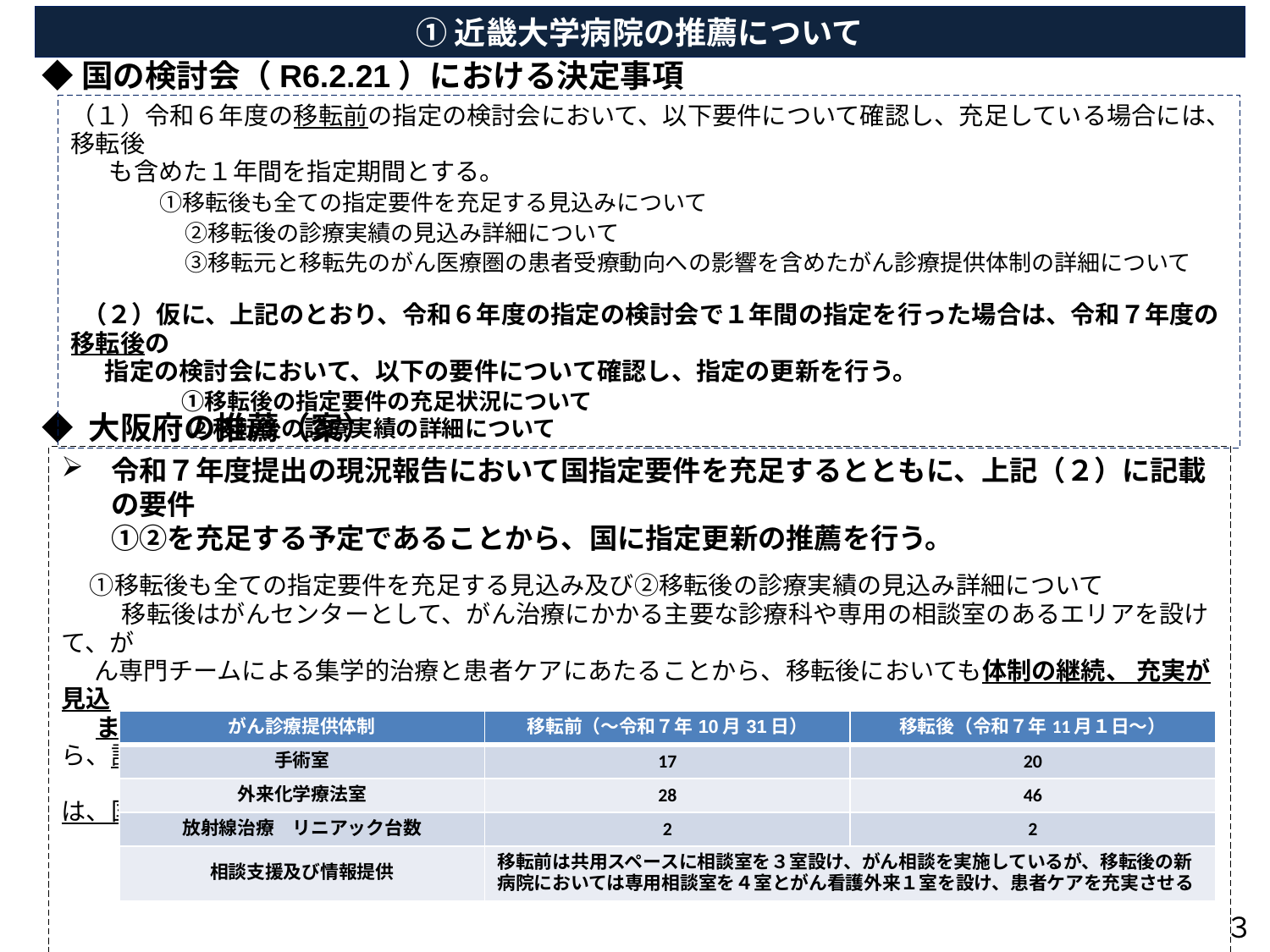

①近畿大学病院の推薦について
◆国の検討会（R6.2.21）における決定事項
（１）令和６年度の移転前の指定の検討会において、以下要件について確認し、充足している場合には、移転後
       も含めた１年間を指定期間とする。
      　　①移転後も全ての指定要件を充足する見込みについて
　　　　　②移転後の診療実績の見込み詳細について
　　　　　③移転元と移転先のがん医療圏の患者受療動向への影響を含めたがん診療提供体制の詳細について

 （２）仮に、上記のとおり、令和６年度の指定の検討会で１年間の指定を行った場合は、令和７年度の移転後の
      指定の検討会において、以下の要件について確認し、指定の更新を行う。
　　　  　①移転後の指定要件の充足状況について
　　　　　 ②移転後の診療実績の詳細について
◆ 大阪府の推薦（案）
令和７年度提出の現況報告において国指定要件を充足するとともに、上記（２）に記載の要件
①②を充足する予定であることから、国に指定更新の推薦を行う。

　①移転後も全ての指定要件を充足する見込み及び②移転後の診療実績の見込み詳細について
　　  移転後はがんセンターとして、がん治療にかかる主要な診療科や専用の相談室のあるエリアを設けて、が
      ん専門チームによる集学的治療と患者ケアにあたることから、移転後においても体制の継続、 充実が見込
      まれる。また、移転後においてもこれまでと同様に南河内医療圏のがん患者も受け入れていくことから、診療
　　　実績を含む全ての指定要件を充足予定。なお、移転後の診療実績にかかる具体的な状況については、国
　　　検討会までに、確認することとする。

| がん診療提供体制 | 移転前（～令和７年10月31日） | 移転後（令和７年11月１日～） |
| --- | --- | --- |
| 手術室 | 17 | 20 |
| 外来化学療法室 | 28 | 46 |
| 放射線治療　リニアック台数 | 2 | 2 |
| 相談支援及び情報提供 | 移転前は共用スペースに相談室を３室設け、がん相談を実施しているが、移転後の新病院においては専用相談室を４室とがん看護外来１室を設け、患者ケアを充実させる |  |
３